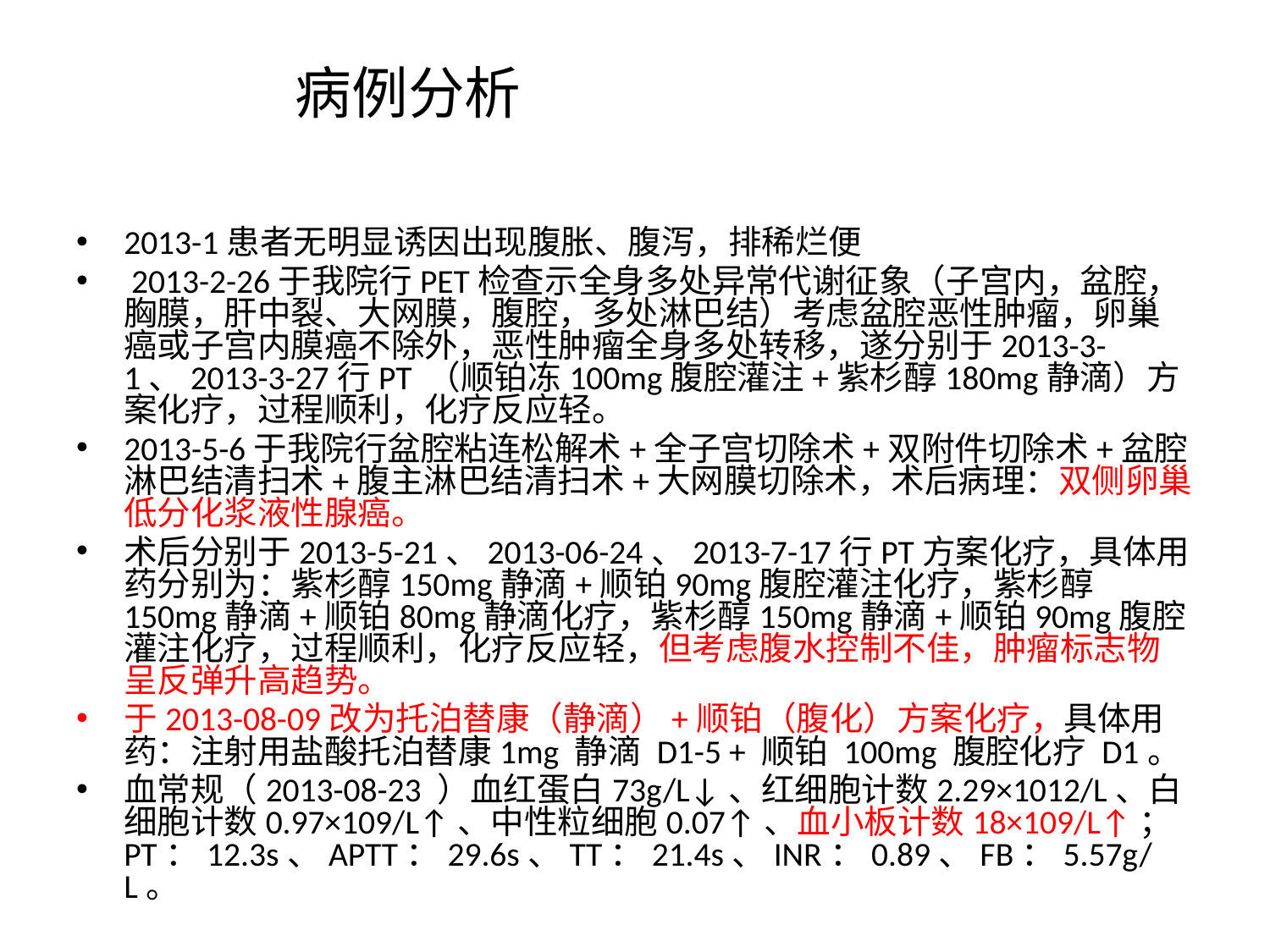

# 病例分析

2013-1患者无明显诱因出现腹胀、腹泻，排稀烂便
 2013-2-26于我院行PET检查示全身多处异常代谢征象（子宫内，盆腔，胸膜，肝中裂、大网膜，腹腔，多处淋巴结）考虑盆腔恶性肿瘤，卵巢癌或子宫内膜癌不除外，恶性肿瘤全身多处转移，遂分别于2013-3-1、2013-3-27行PT （顺铂冻100mg腹腔灌注+紫杉醇180mg静滴）方案化疗，过程顺利，化疗反应轻。
2013-5-6于我院行盆腔粘连松解术+全子宫切除术+双附件切除术+盆腔淋巴结清扫术+腹主淋巴结清扫术+大网膜切除术，术后病理：双侧卵巢低分化浆液性腺癌。
术后分别于2013-5-21、2013-06-24、2013-7-17行PT方案化疗，具体用药分别为：紫杉醇150mg静滴+顺铂90mg腹腔灌注化疗，紫杉醇150mg静滴+顺铂80mg静滴化疗，紫杉醇150mg静滴+顺铂90mg腹腔灌注化疗，过程顺利，化疗反应轻，但考虑腹水控制不佳，肿瘤标志物呈反弹升高趋势。
于2013-08-09改为托泊替康（静滴）+顺铂（腹化）方案化疗，具体用药：注射用盐酸托泊替康1mg 静滴 D1-5 + 顺铂 100mg 腹腔化疗 D1。
血常规（2013-08-23 ）血红蛋白73g/L↓、红细胞计数2.29×1012/L、白细胞计数0.97×109/L↑、中性粒细胞0.07↑、血小板计数18×109/L↑；PT：12.3s、APTT：29.6s、TT：21.4s、INR：0.89、FB：5.57g/L。